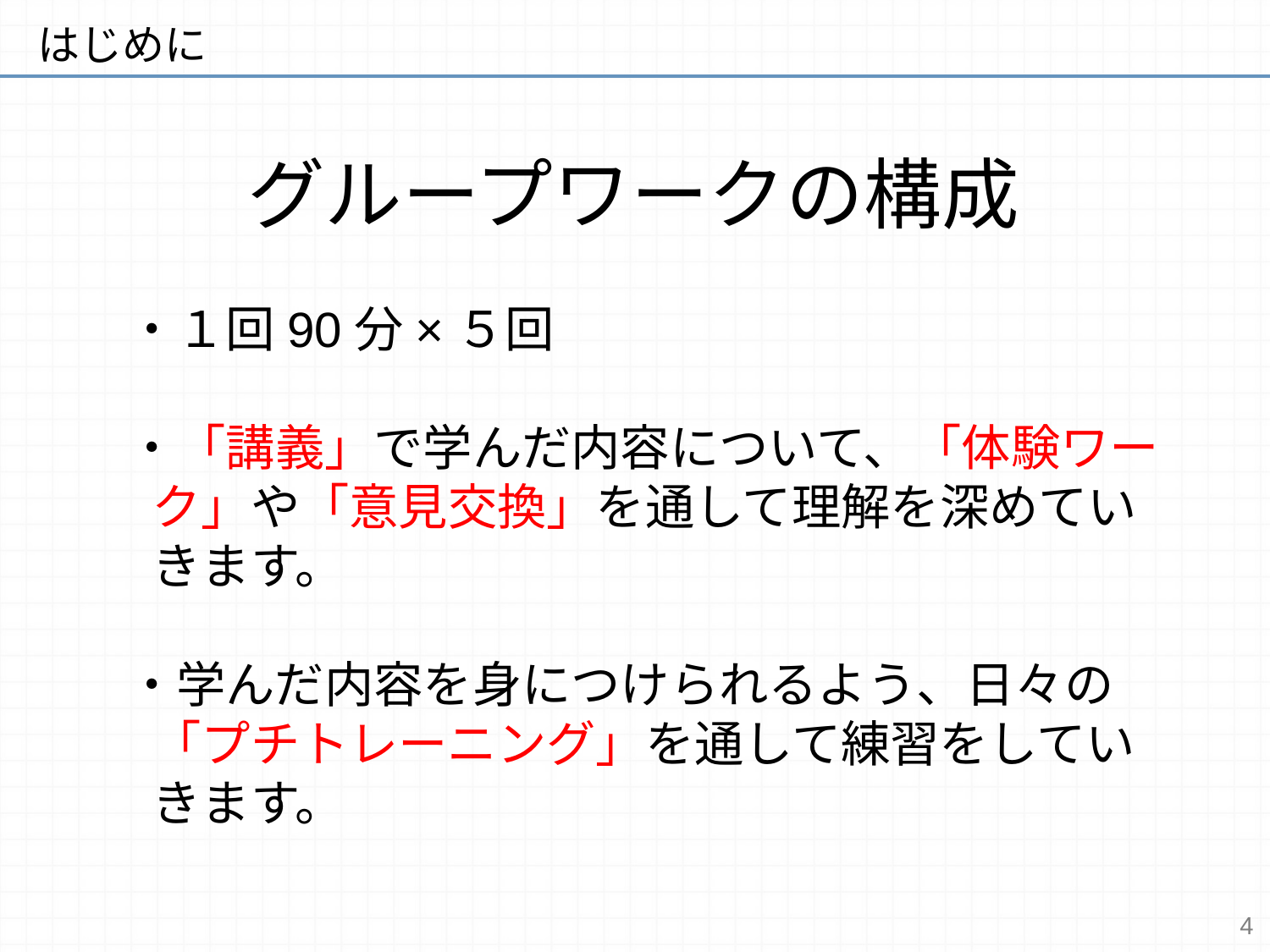

はじめに
# グループワークの構成

・１回90分×５回

・「講義」で学んだ内容について、「体験ワーク」や「意見交換」を通して理解を深めていきます。

・学んだ内容を身につけられるよう、日々の「プチトレーニング」を通して練習をしていきます。
4